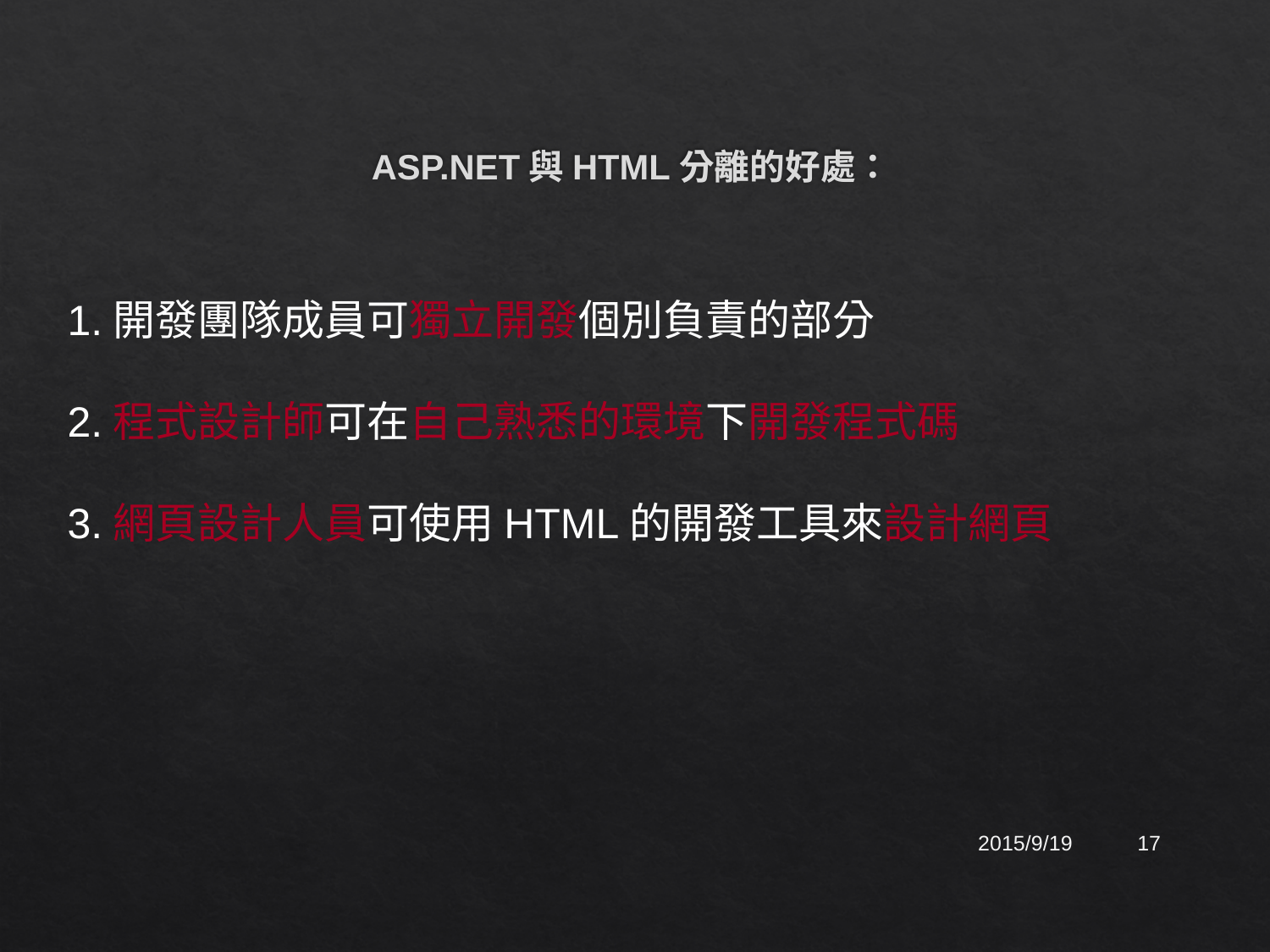

# ASP.NET與HTML分離的好處：
1.開發團隊成員可獨立開發個別負責的部分
2.程式設計師可在自己熟悉的環境下開發程式碼
3.網頁設計人員可使用HTML的開發工具來設計網頁
2015/9/19
17